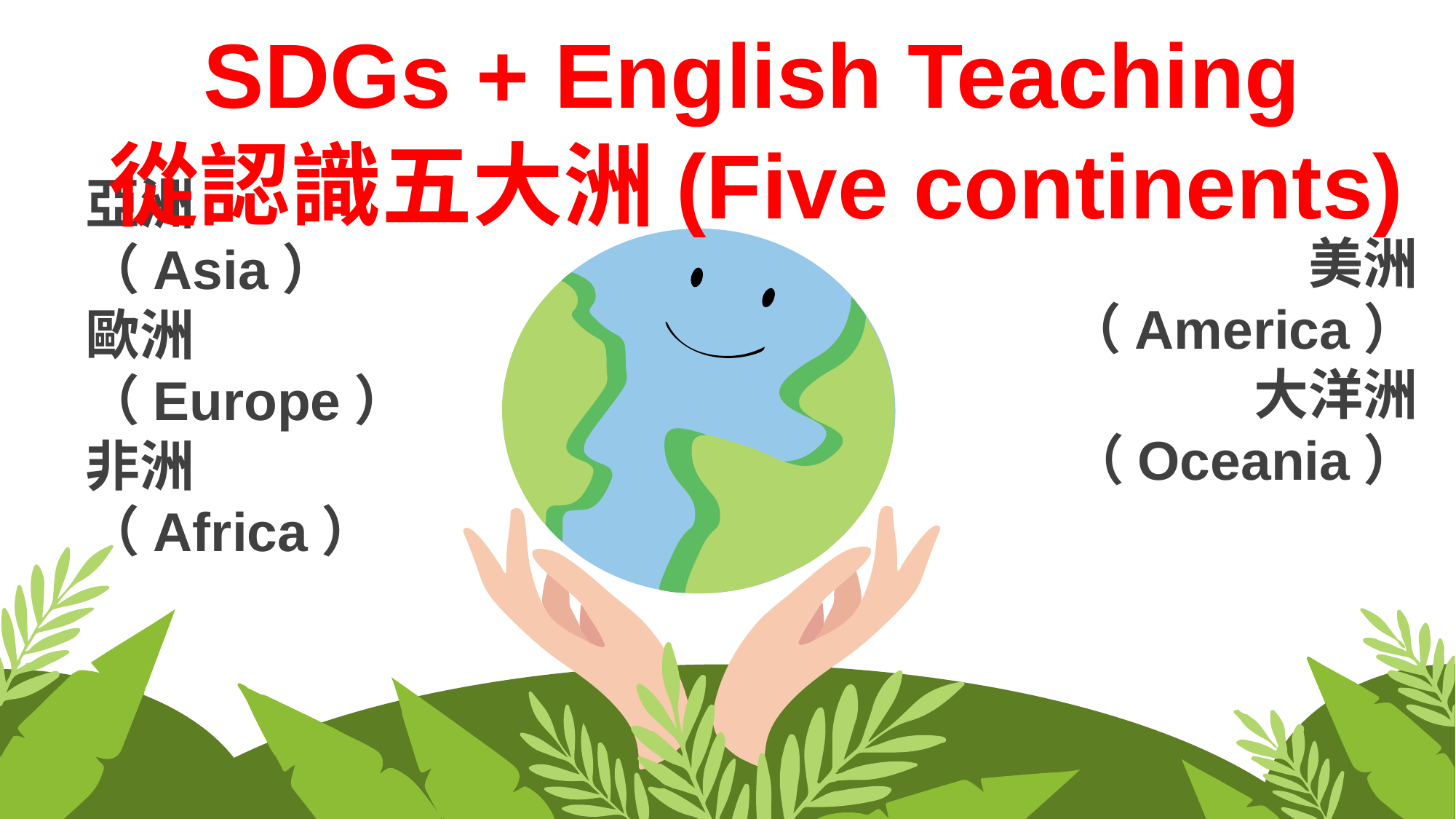

SDGs + English Teaching
從認識五大洲(Five continents)

亞洲（Asia）
歐洲（Europe）
非洲（Africa）
美洲（America）
大洋洲（Oceania）